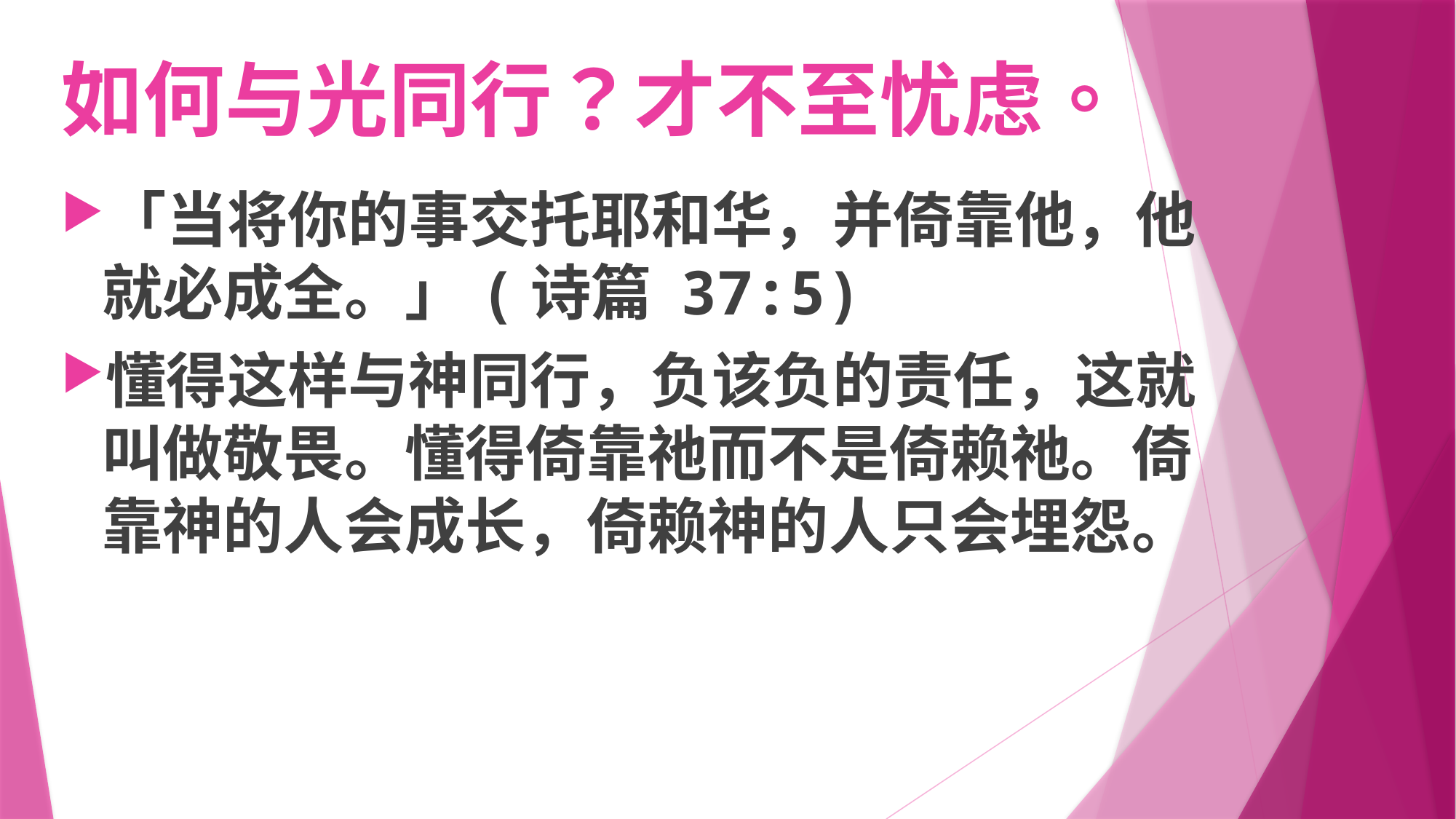

# 如何与光同行？才不至忧虑。
「当将你的事交托耶和华，并倚靠他，他就必成全。」(诗篇 37:5)
懂得这样与神同行，负该负的责任，这就叫做敬畏。懂得倚靠祂而不是倚赖祂。倚靠神的人会成长，倚赖神的人只会埋怨。